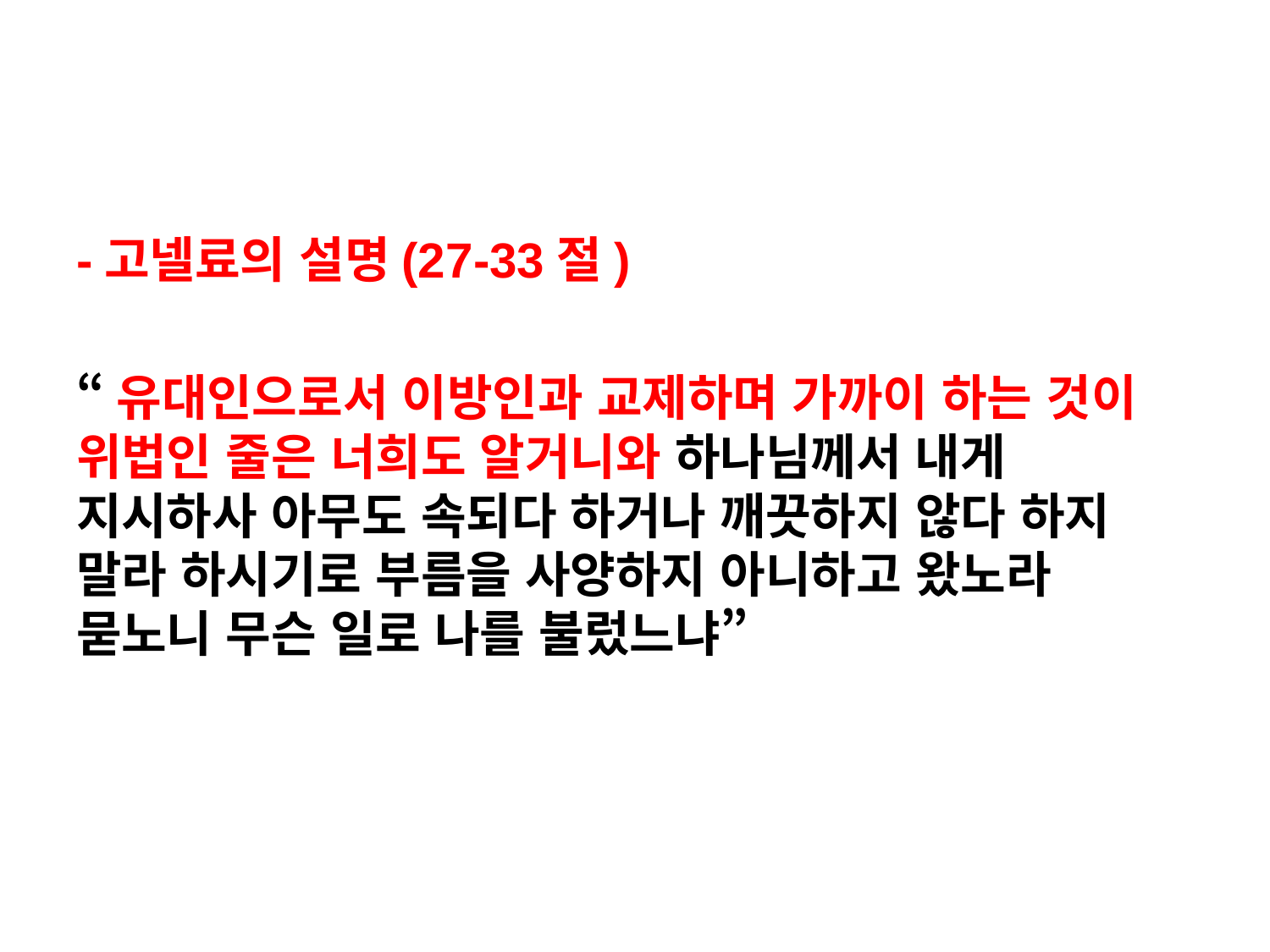

#
-고넬료의 설명(27-33절)

“유대인으로서 이방인과 교제하며 가까이 하는 것이 위법인 줄은 너희도 알거니와 하나님께서 내게 지시하사 아무도 속되다 하거나 깨끗하지 않다 하지 말라 하시기로 부름을 사양하지 아니하고 왔노라 묻노니 무슨 일로 나를 불렀느냐”